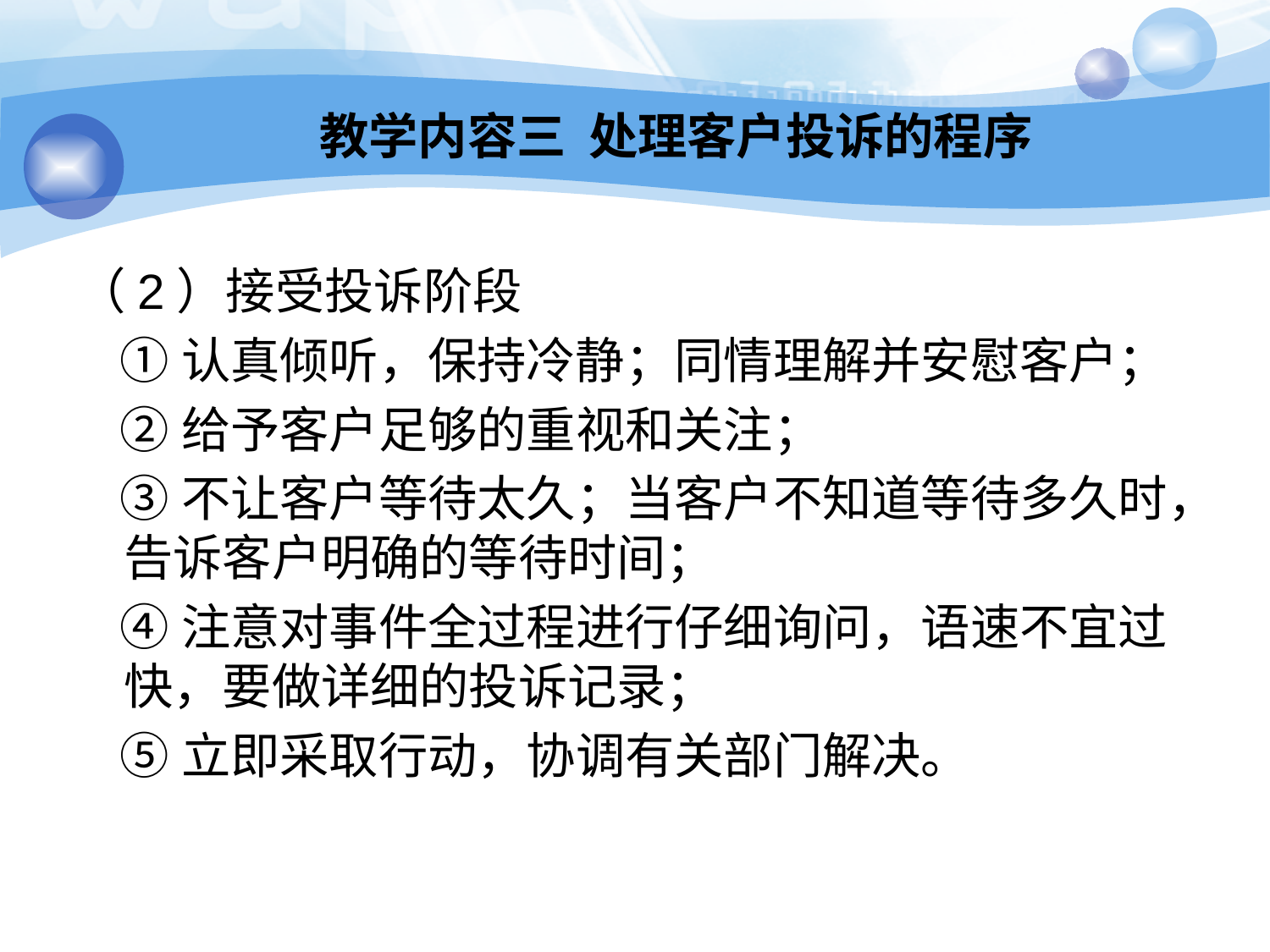

教学内容三  处理客户投诉的程序
（2）接受投诉阶段
    ①认真倾听，保持冷静；同情理解并安慰客户；
    ②给予客户足够的重视和关注；
    ③不让客户等待太久；当客户不知道等待多久时，告诉客户明确的等待时间；
    ④注意对事件全过程进行仔细询问，语速不宜过快，要做详细的投诉记录；
    ⑤立即采取行动，协调有关部门解决。